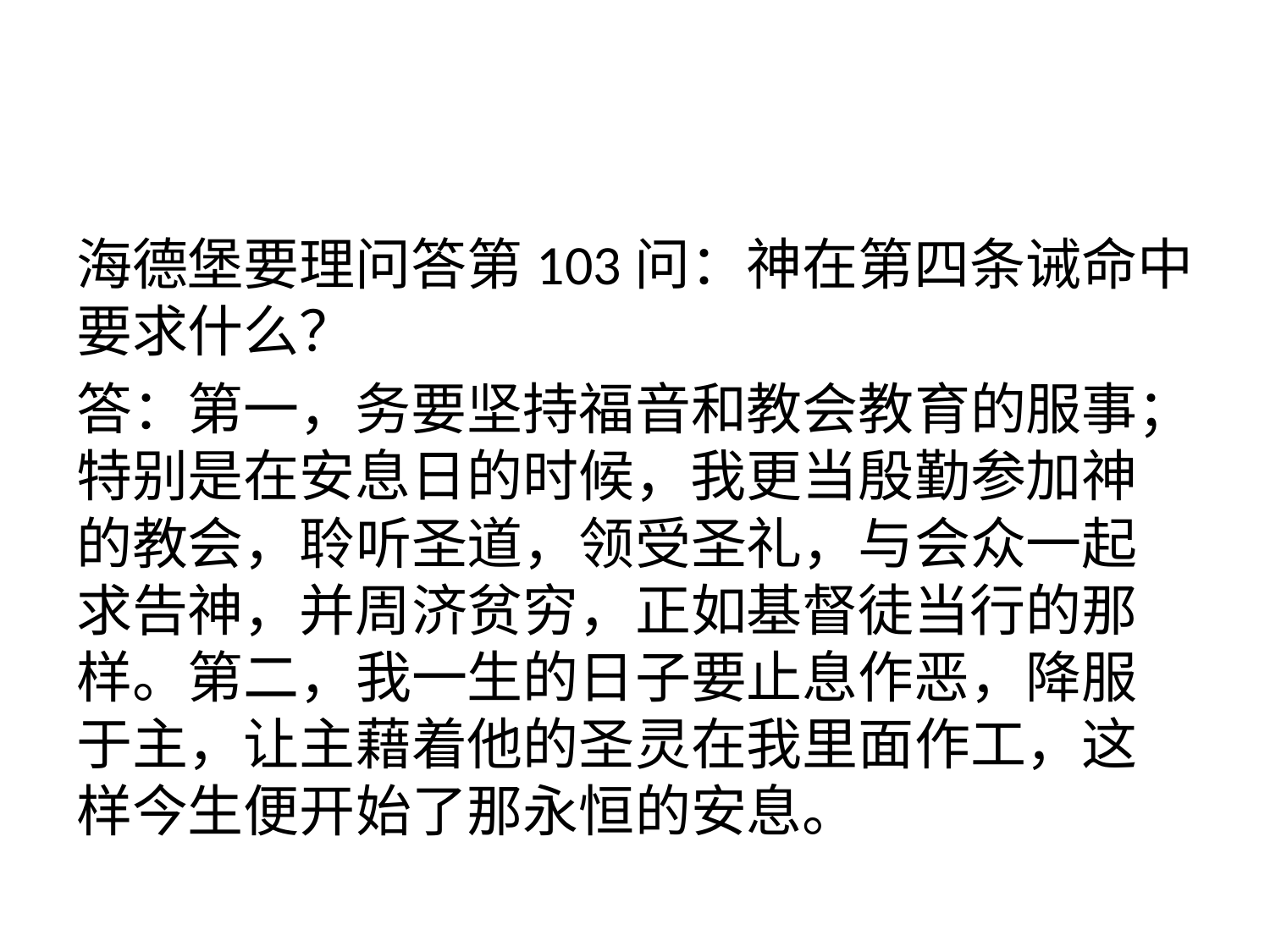

#
海德堡要理问答第103问：神在第四条诫命中要求什么？
答：第一，务要坚持福音和教会教育的服事；特别是在安息日的时候，我更当殷勤参加神的教会，聆听圣道，领受圣礼，与会众一起求告神，并周济贫穷，正如基督徒当行的那样。第二，我一生的日子要止息作恶，降服于主，让主藉着他的圣灵在我里面作工，这样今生便开始了那永恒的安息。